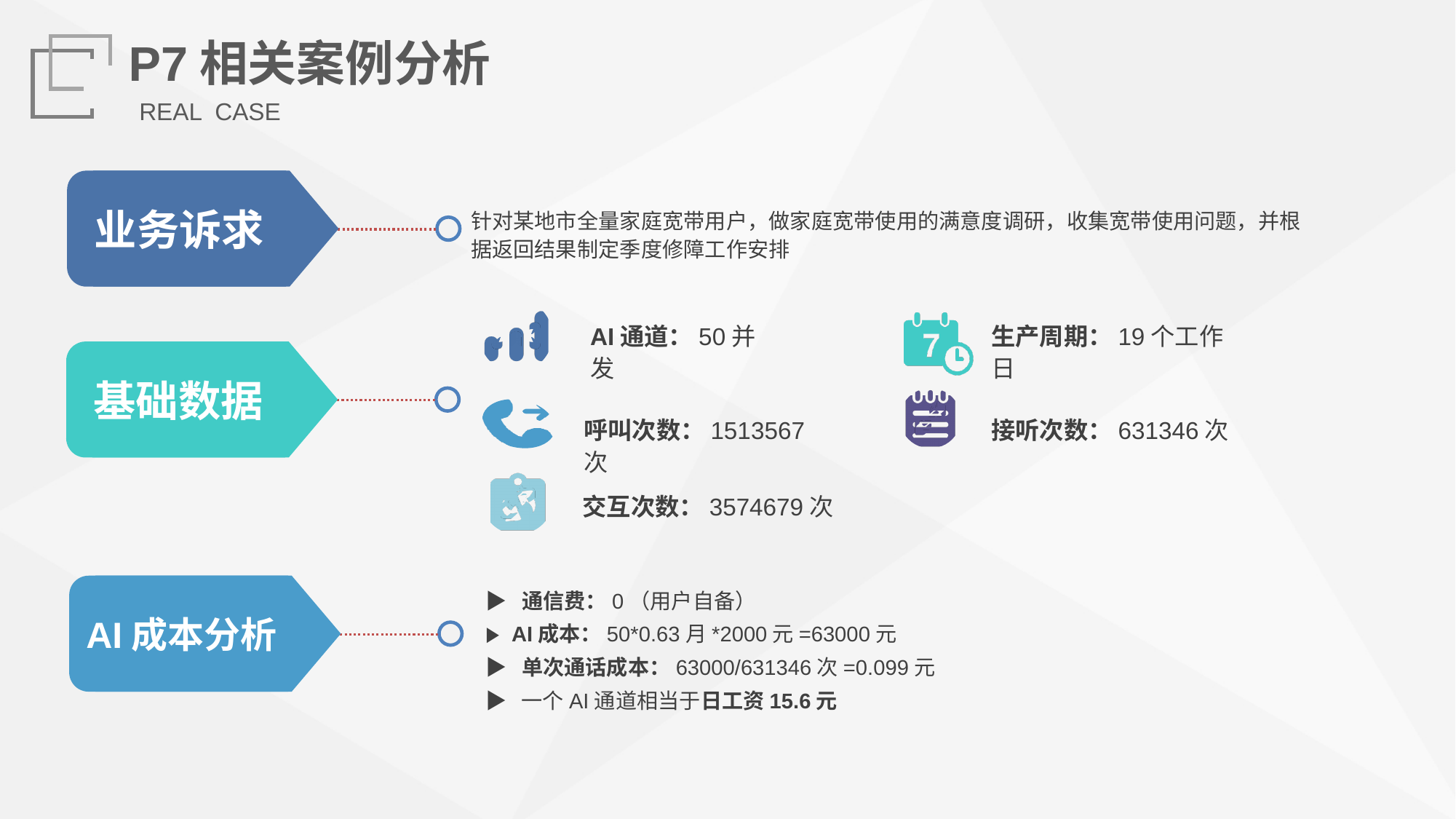

P7相关案例分析

REAL  CASE

业务诉求
针对某地市全量家庭宽带用户，做家庭宽带使用的满意度调研，收集宽带使用问题，并根据返回结果制定季度修障工作安排

AI通道：50并发
生产周期：19个工作日

基础数据

接听次数：631346次
呼叫次数：1513567次

交互次数：3574679次

AI成本分析
▶  通信费：0（用户自备）
▶  AI成本：50*0.63月*2000元=63000元
▶  单次通话成本：63000/631346次=0.099元
▶  一个AI通道相当于日工资15.6元